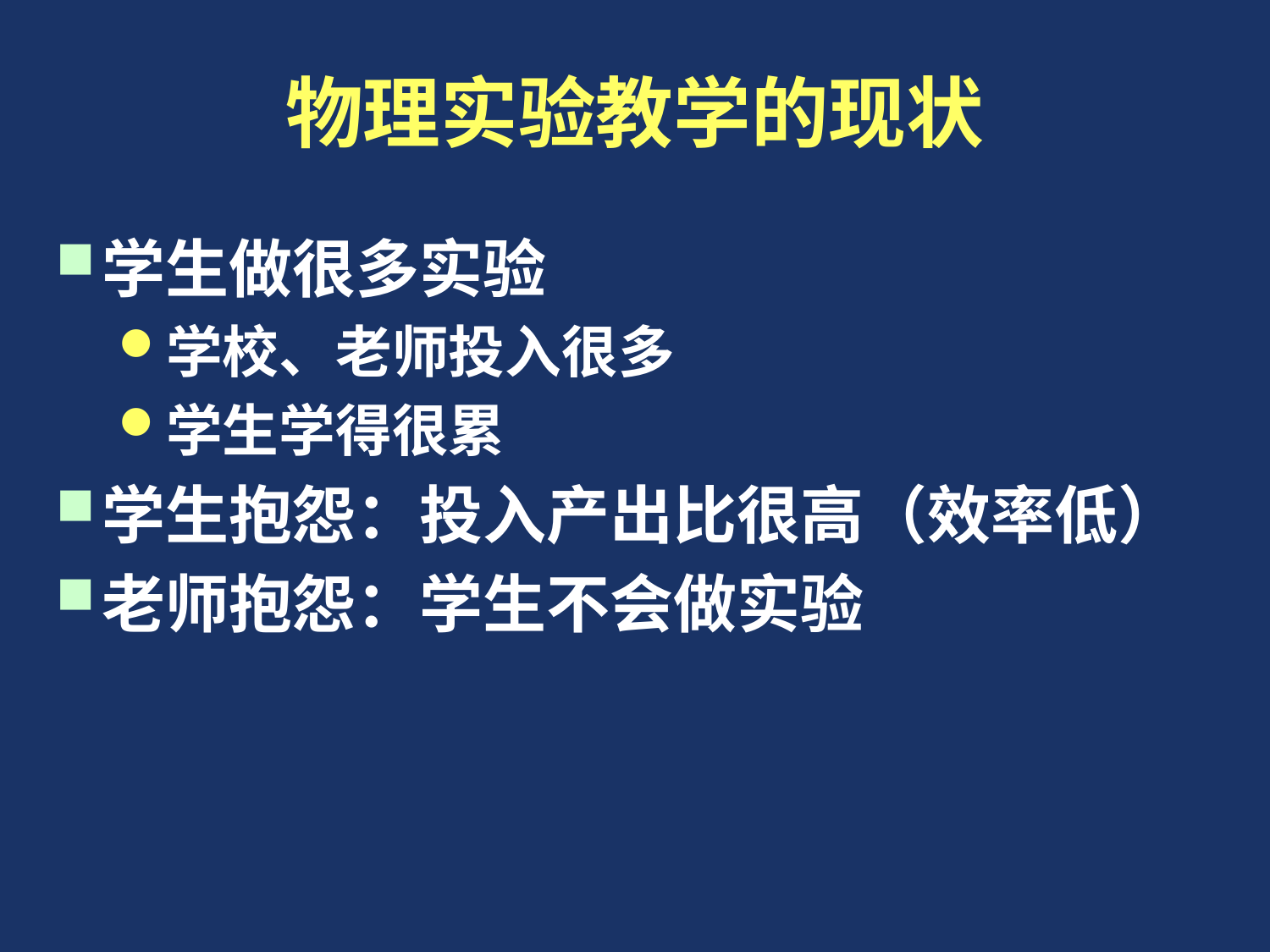

# 物理实验教学的现状
学生做很多实验
学校、老师投入很多
学生学得很累
学生抱怨：投入产出比很高（效率低）
老师抱怨：学生不会做实验